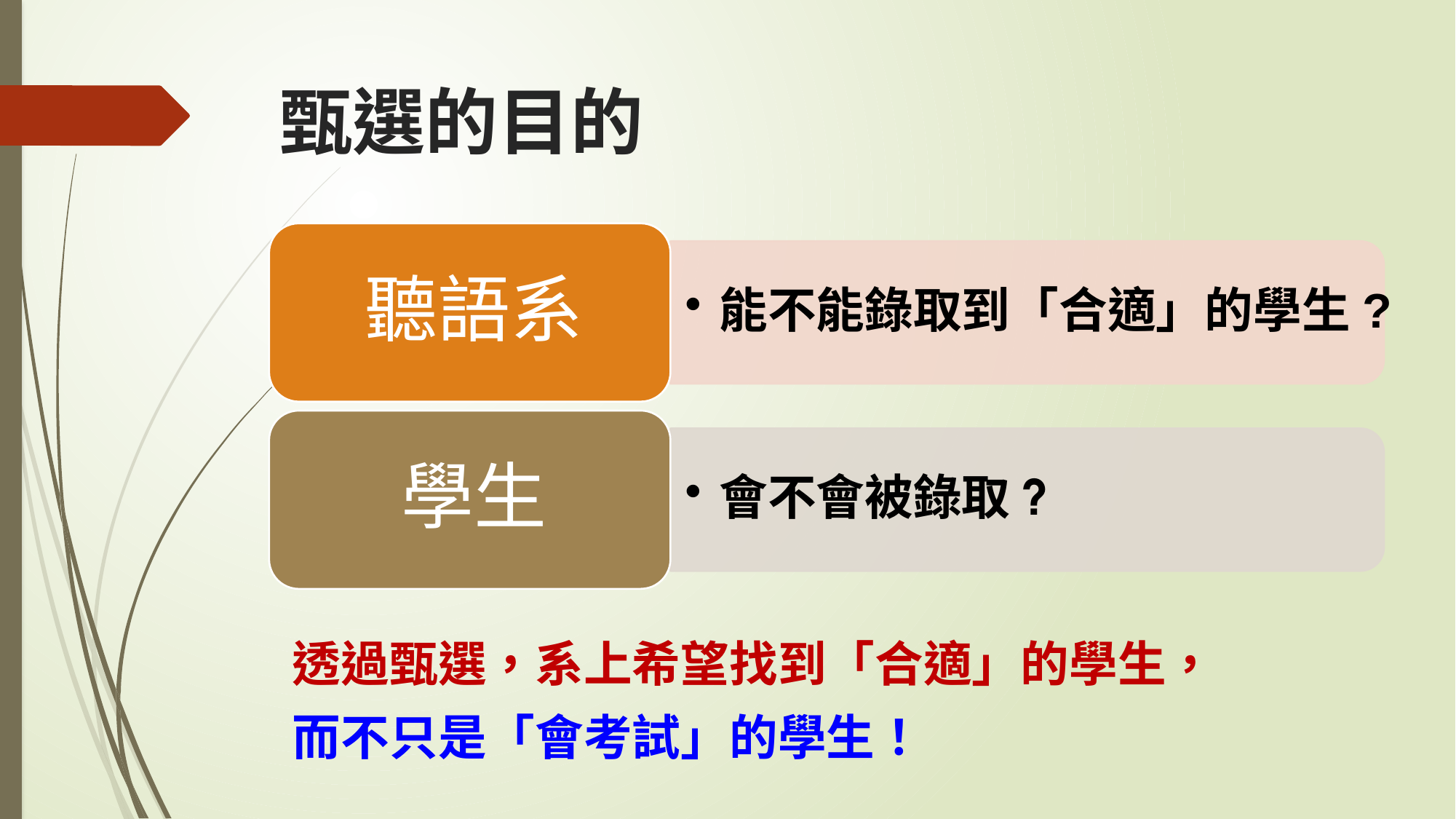

# 甄選的目的
能不能錄取到「合適」的學生?
聽語系
會不會被錄取?
學生
透過甄選，系上希望找到「合適」的學生，
而不只是「會考試」的學生！